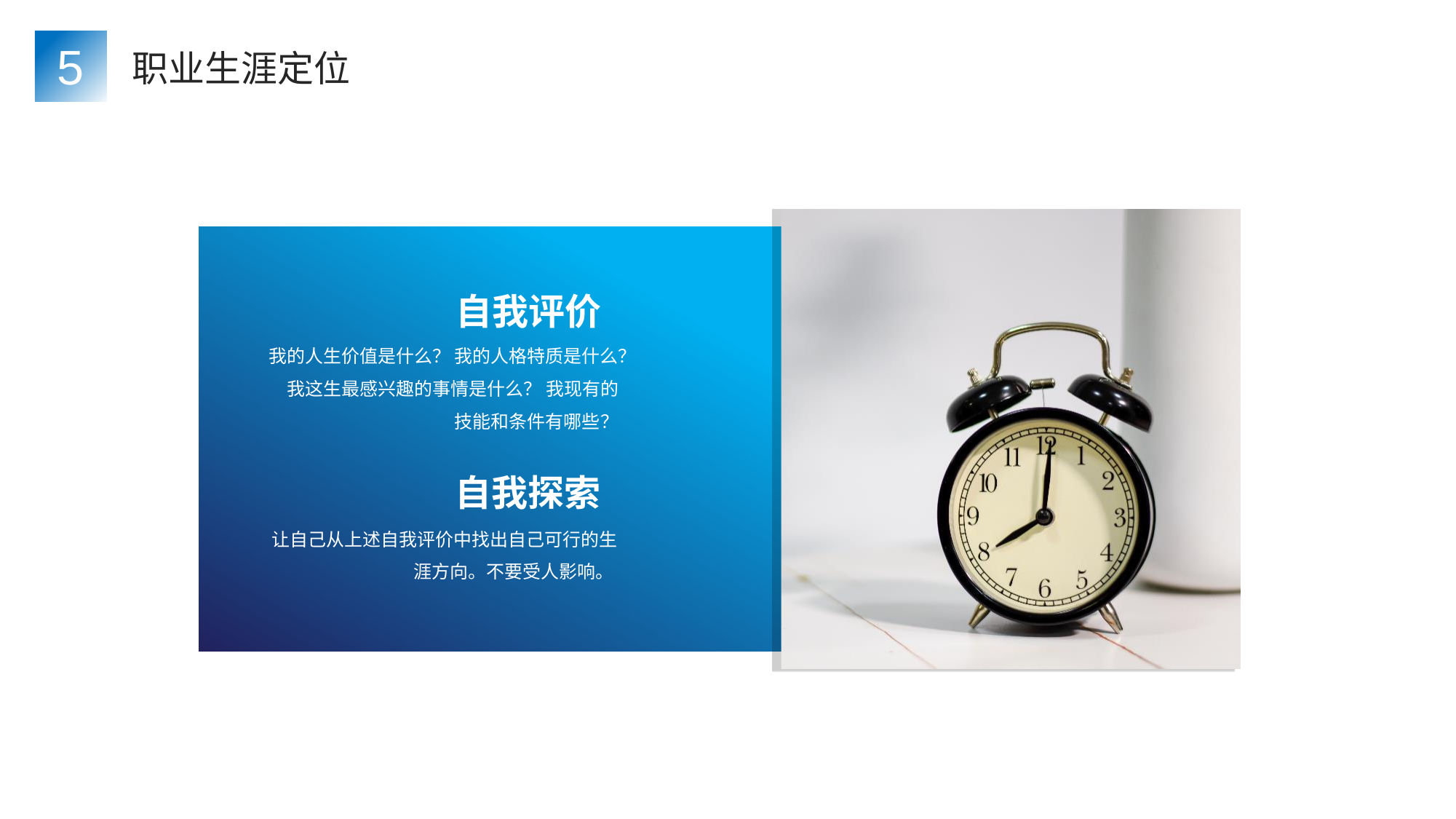

5
职业生涯定位

自我评价
我的人生价值是什么？ 我的人格特质是什么？ 我这生最感兴趣的事情是什么？ 我现有的技能和条件有哪些？
自我探索
让自己从上述自我评价中找出自己可行的生涯方向。不要受人影响。